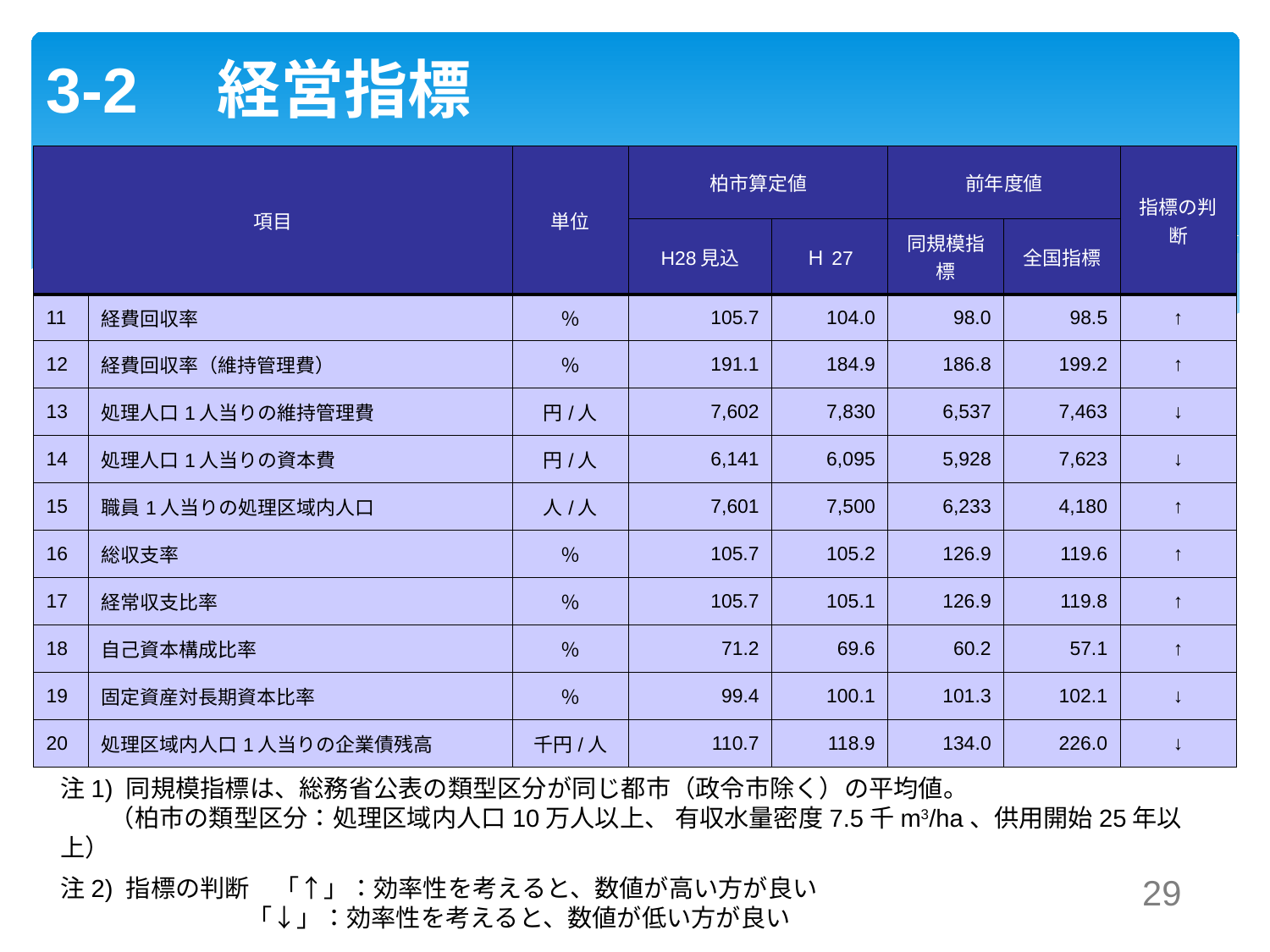

# 3-2　経営指標
| 項目 |  | 単位 | 柏市算定値 |  | 前年度値 |  | 指標の判断 |
| --- | --- | --- | --- | --- | --- | --- | --- |
|  |  |  | H28見込 | Ｈ27 | 同規模指標 | 全国指標 |  |
| 11 | 経費回収率 | ％ | 105.7 | 104.0 | 98.0 | 98.5 | ↑ |
| 12 | 経費回収率（維持管理費） | ％ | 191.1 | 184.9 | 186.8 | 199.2 | ↑ |
| 13 | 処理人口1人当りの維持管理費 | 円/人 | 7,602 | 7,830 | 6,537 | 7,463 | ↓ |
| 14 | 処理人口1人当りの資本費 | 円/人 | 6,141 | 6,095 | 5,928 | 7,623 | ↓ |
| 15 | 職員1人当りの処理区域内人口 | 人/人 | 7,601 | 7,500 | 6,233 | 4,180 | ↑ |
| 16 | 総収支率 | ％ | 105.7 | 105.2 | 126.9 | 119.6 | ↑ |
| 17 | 経常収支比率 | ％ | 105.7 | 105.1 | 126.9 | 119.8 | ↑ |
| 18 | 自己資本構成比率 | ％ | 71.2 | 69.6 | 60.2 | 57.1 | ↑ |
| 19 | 固定資産対長期資本比率 | ％ | 99.4 | 100.1 | 101.3 | 102.1 | ↓ |
| 20 | 処理区域内人口1人当りの企業債残高 | 千円/人 | 110.7 | 118.9 | 134.0 | 226.0 | ↓ |
注2)
注1)
注1) 同規模指標は、総務省公表の類型区分が同じ都市（政令市除く）の平均値。
　　（柏市の類型区分：処理区域内人口10万人以上、 有収水量密度7.5千m3/ha、供用開始25年以上）
注2) 指標の判断　「↑」：効率性を考えると、数値が高い方が良い
　    　　　　　   「↓」：効率性を考えると、数値が低い方が良い
29